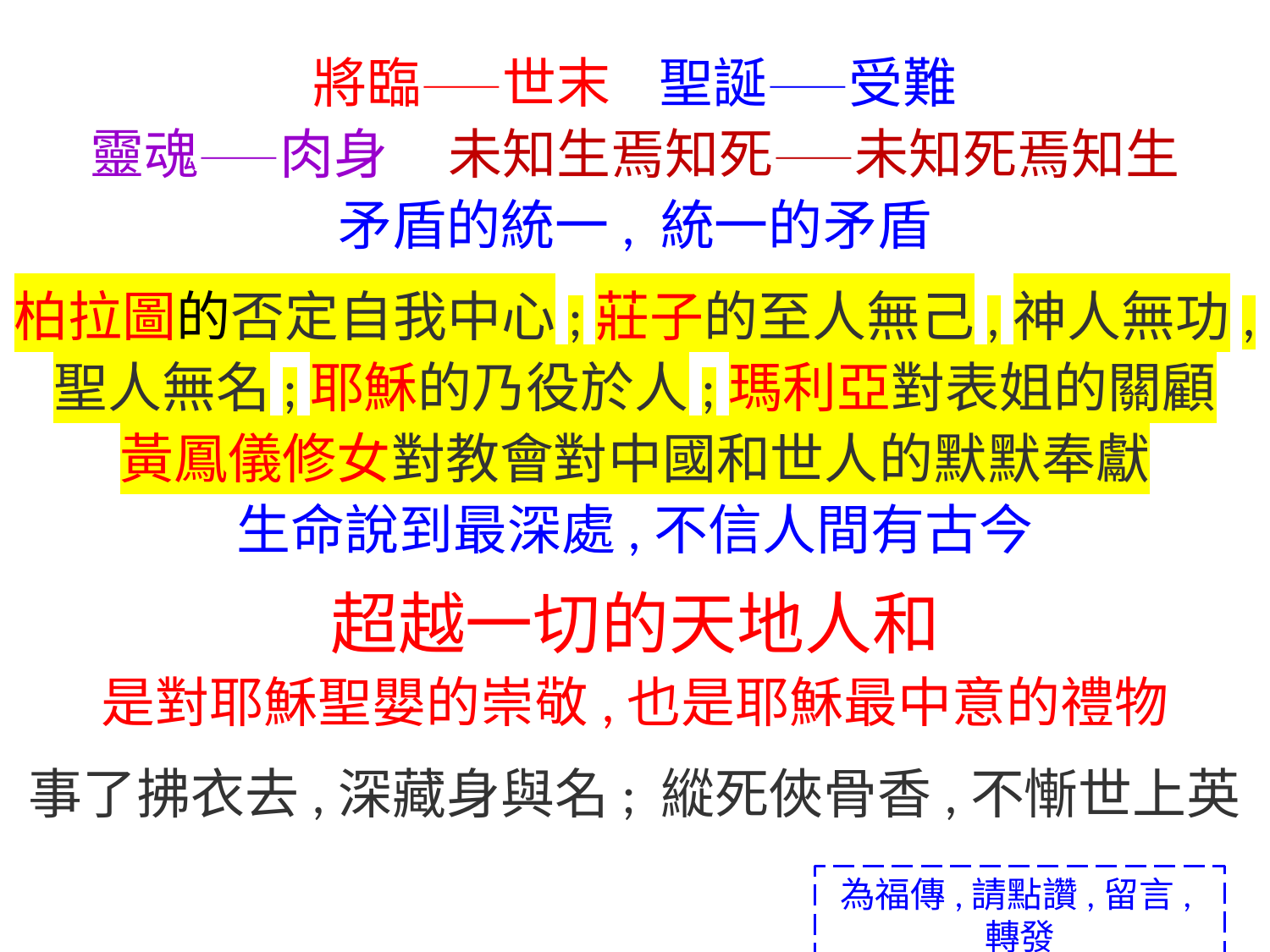

將臨——世末    聖誕——受難
靈魂——肉身     未知生焉知死——未知死焉知生
矛盾的統一, 統一的矛盾
柏拉圖的否定自我中心;莊子的至人無己,神人無功,
聖人無名;耶穌的乃役於人;瑪利亞對表姐的關顧
黃鳳儀修女對教會對中國和世人的默默奉獻
生命說到最深處,不信人間有古今
超越一切的天地人和
是對耶穌聖嬰的崇敬,也是耶穌最中意的禮物
事了拂衣去,深藏身與名; 縱死俠骨香,不慚世上英
為福傳,請點讚,留言,轉發